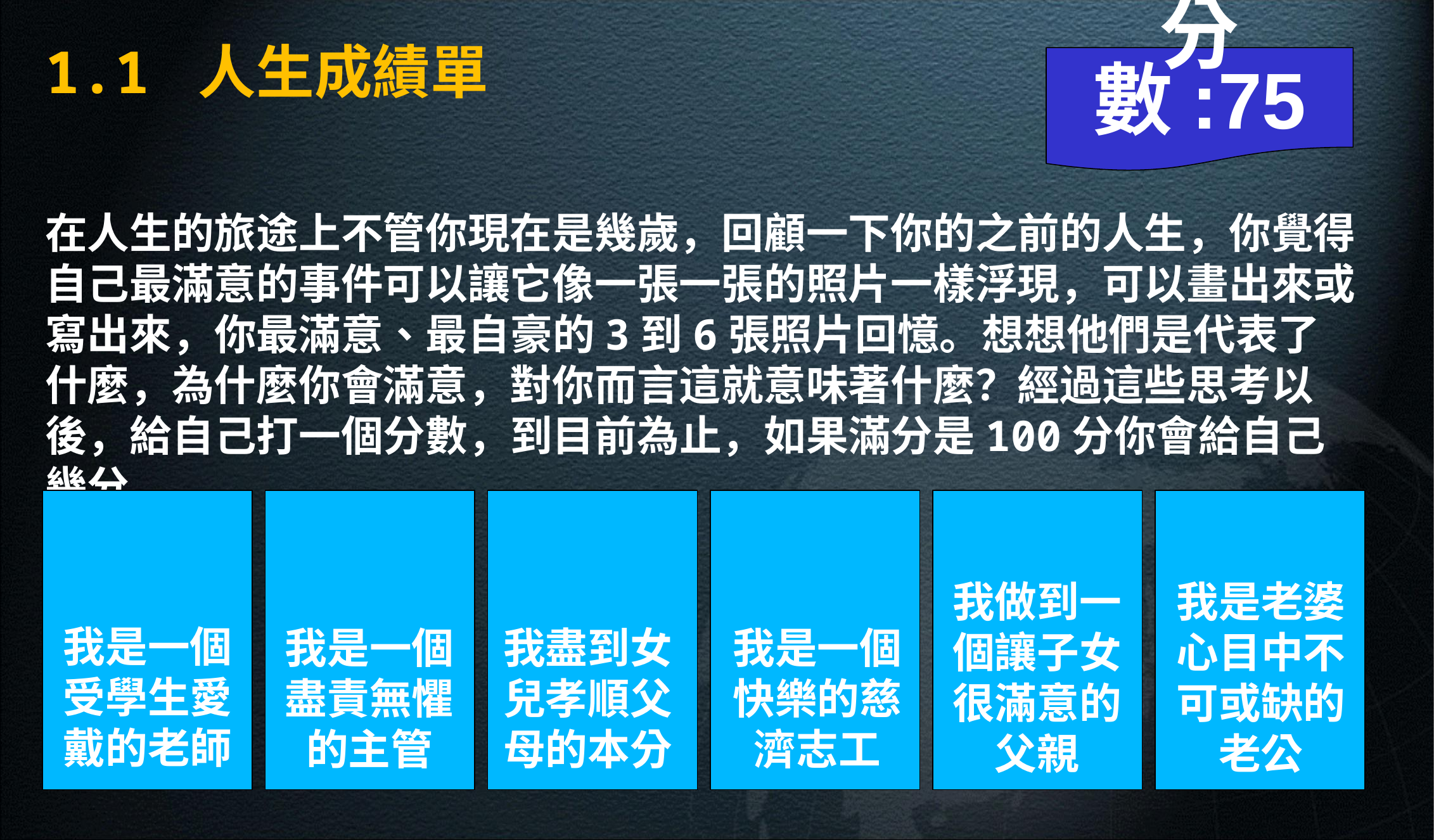

1.1 人生成績單

在人生的旅途上不管你現在是幾歲，回顧一下你的之前的人生，你覺得自己最滿意的事件可以讓它像一張一張的照片一樣浮現，可以畫出來或寫出來，你最滿意、最自豪的3到6張照片回憶。想想他們是代表了什麼，為什麼你會滿意，對你而言這就意味著什麼？經過這些思考以後，給自己打一個分數，到目前為止，如果滿分是100分你會給自己幾分。
分數:75

我做到一個讓子女很滿意的父親
我是老婆心目中不可或缺的老公
我是一個受學生愛戴的老師
我是一個盡責無懼的主管
我盡到女兒孝順父母的本分
我是一個快樂的慈濟志工